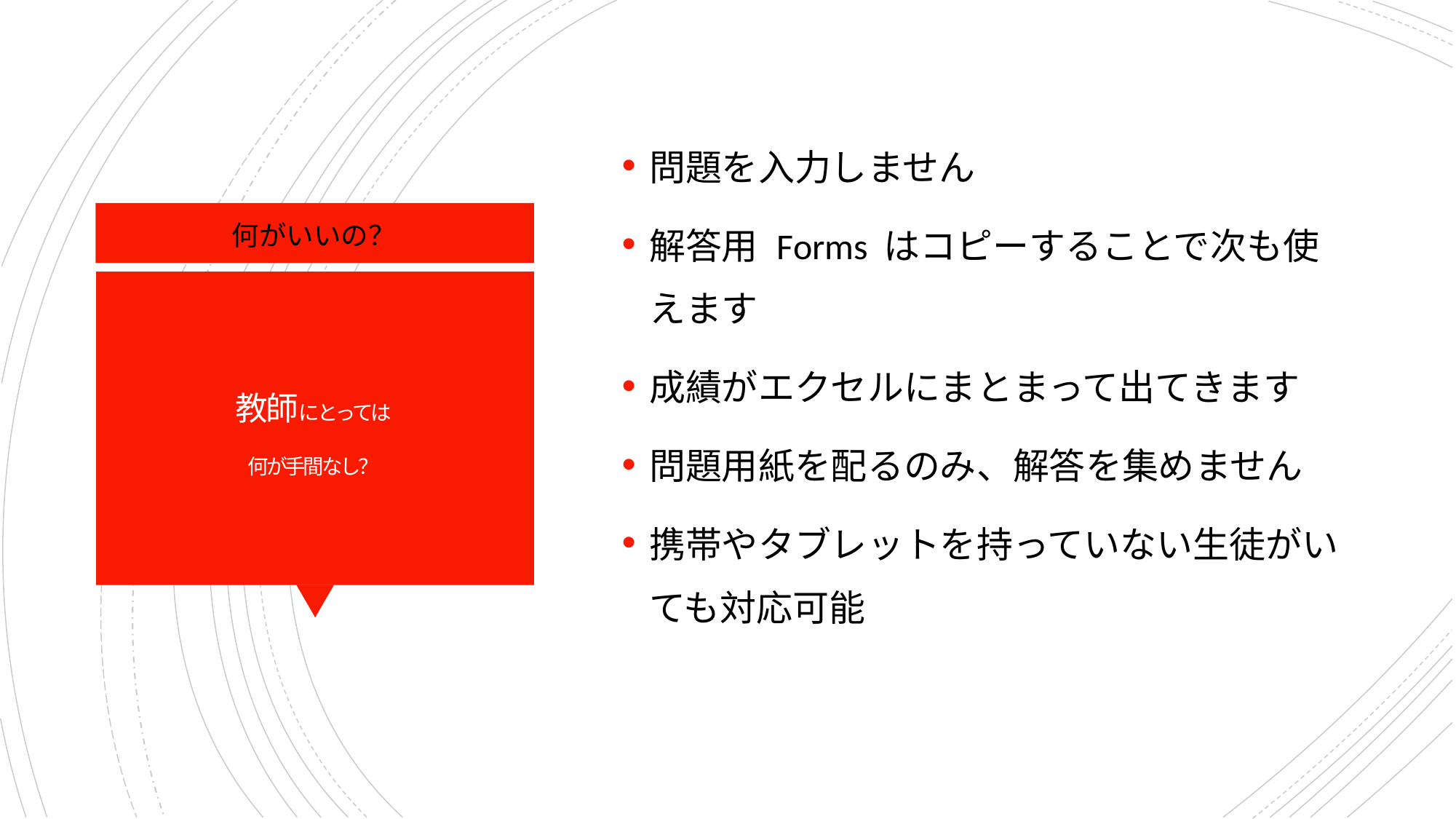

問題を入力しません
解答用 Forms はコピーすることで次も使えます
成績がエクセルにまとまって出てきます
問題用紙を配るのみ、解答を集めません
携帯やタブレットを持っていない生徒がいても対応可能

何がいいの？
# 教師にとっては 何が手間なし？